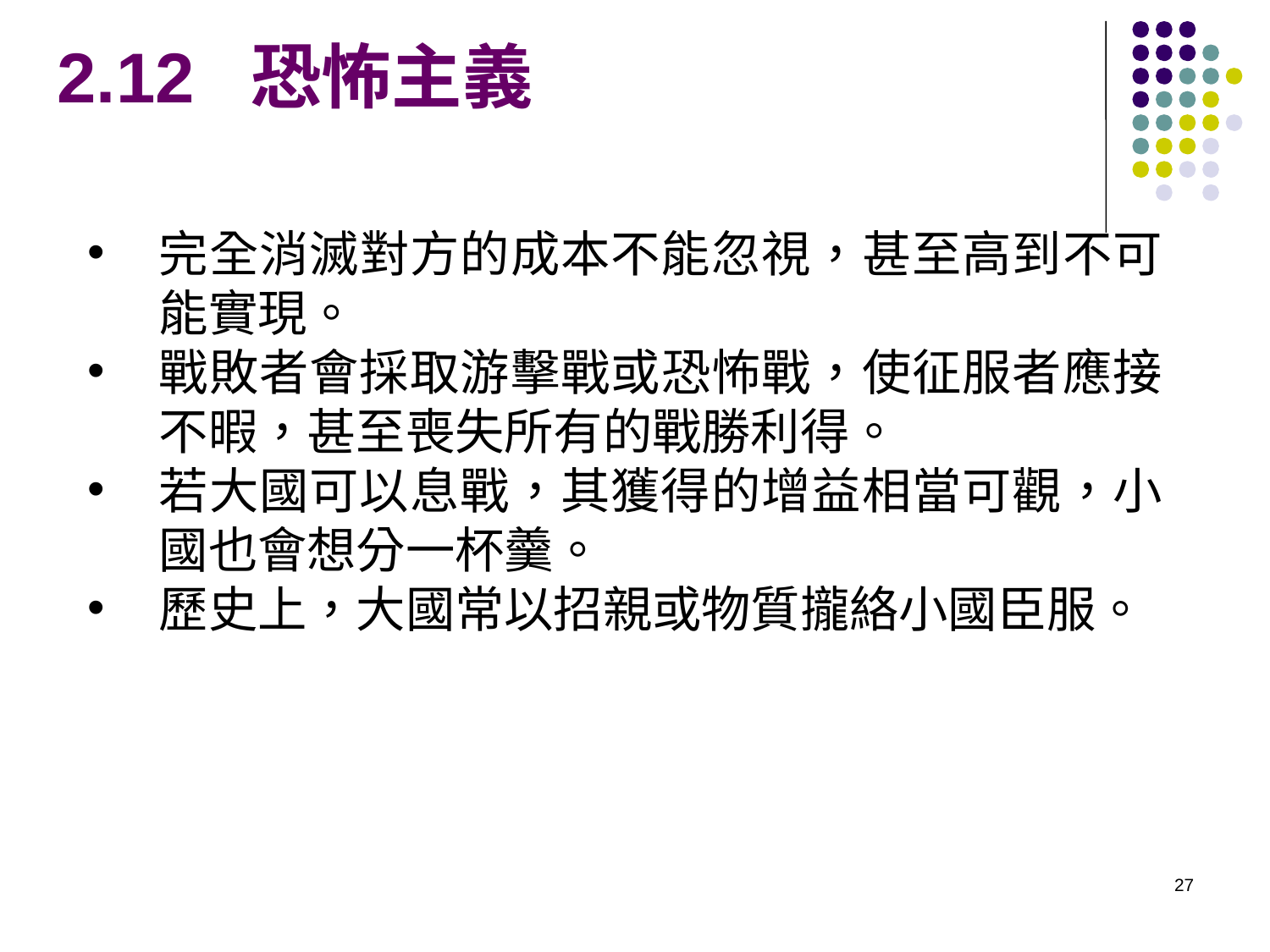

2.12  恐怖主義
完全消滅對方的成本不能忽視，甚至高到不可能實現。
戰敗者會採取游擊戰或恐怖戰，使征服者應接不暇，甚至喪失所有的戰勝利得。
若大國可以息戰，其獲得的增益相當可觀，小國也會想分一杯羹。
歷史上，大國常以招親或物質攏絡小國臣服。
27